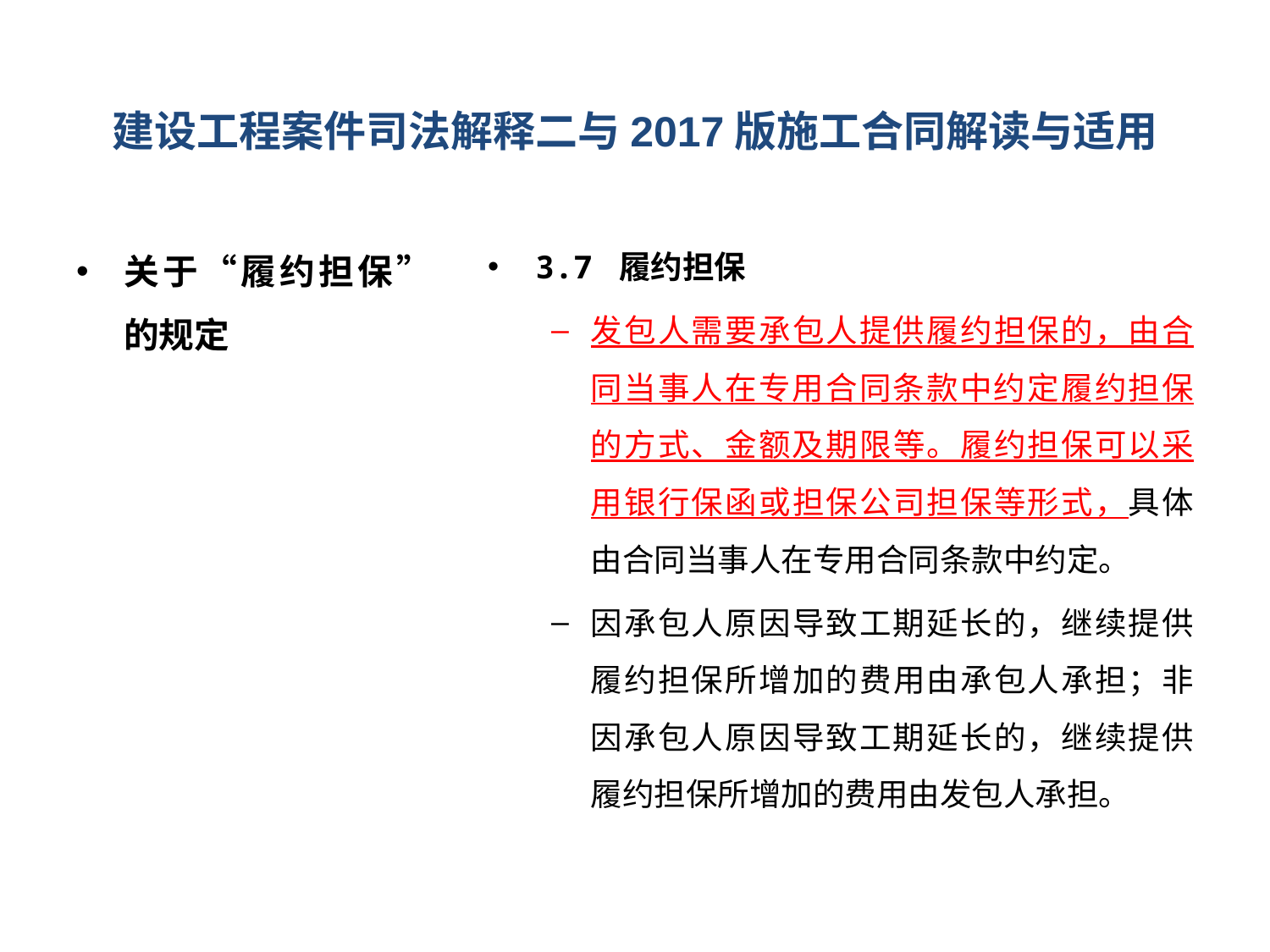

# 建设工程案件司法解释二与2017版施工合同解读与适用
关于“履约担保”的规定
3.7 履约担保
发包人需要承包人提供履约担保的，由合同当事人在专用合同条款中约定履约担保的方式、金额及期限等。履约担保可以采用银行保函或担保公司担保等形式，具体由合同当事人在专用合同条款中约定。
因承包人原因导致工期延长的，继续提供履约担保所增加的费用由承包人承担；非因承包人原因导致工期延长的，继续提供履约担保所增加的费用由发包人承担。
21